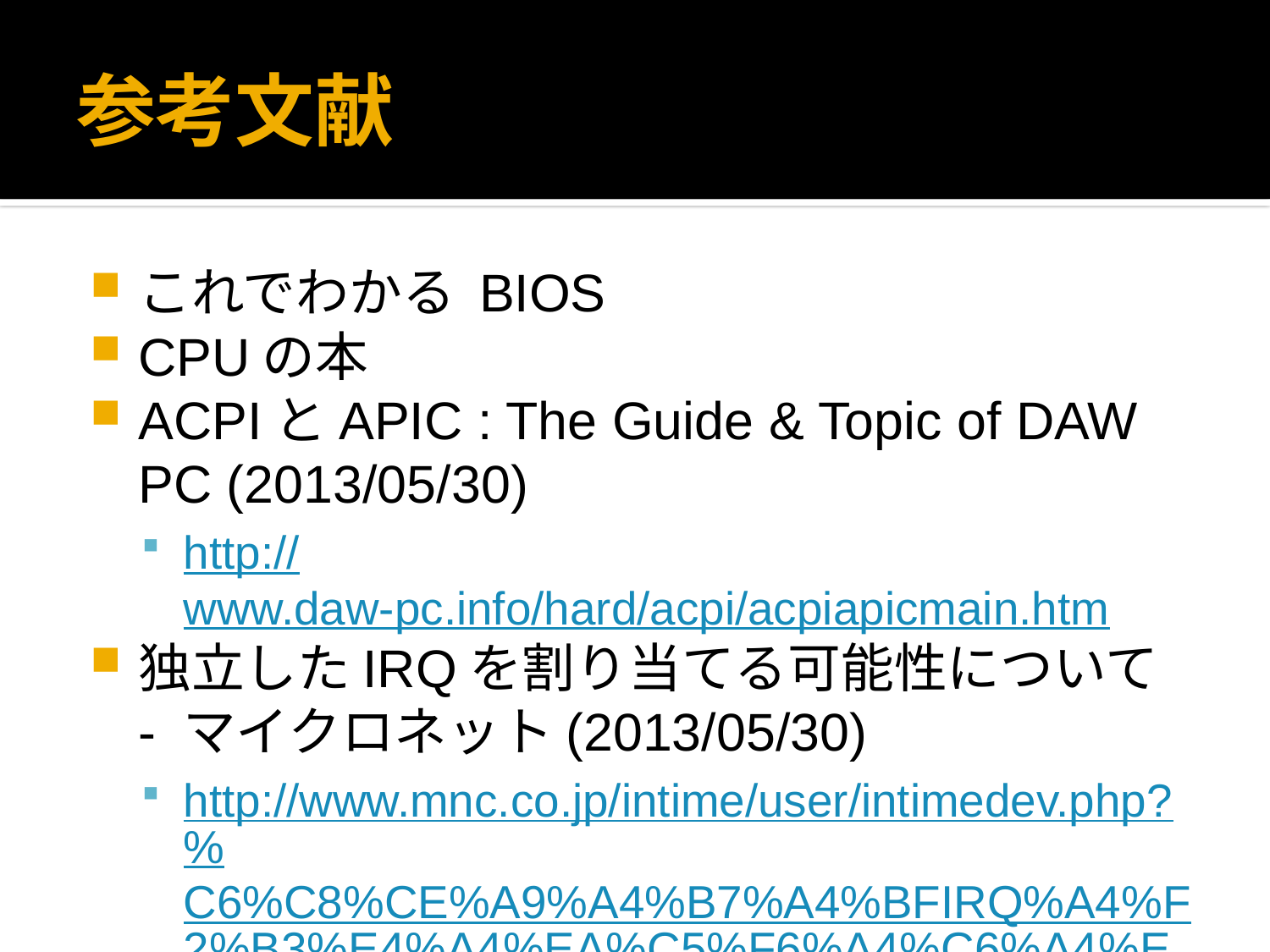

# 参考文献
これでわかる BIOS
CPUの本
ACPIとAPIC : The Guide & Topic of DAW PC (2013/05/30)
http://www.daw-pc.info/hard/acpi/acpiapicmain.htm
独立したIRQを割り当てる可能性について - マイクロネット(2013/05/30)
http://www.mnc.co.jp/intime/user/intimedev.php?%C6%C8%CE%A9%A4%B7%A4%BFIRQ%A4%F2%B3%E4%A4%EA%C5%F6%A4%C6%A4%EB%B2%C4%C7%BD%C0%AD%A4%CB%A4%C4%A4%A4%A4%C6